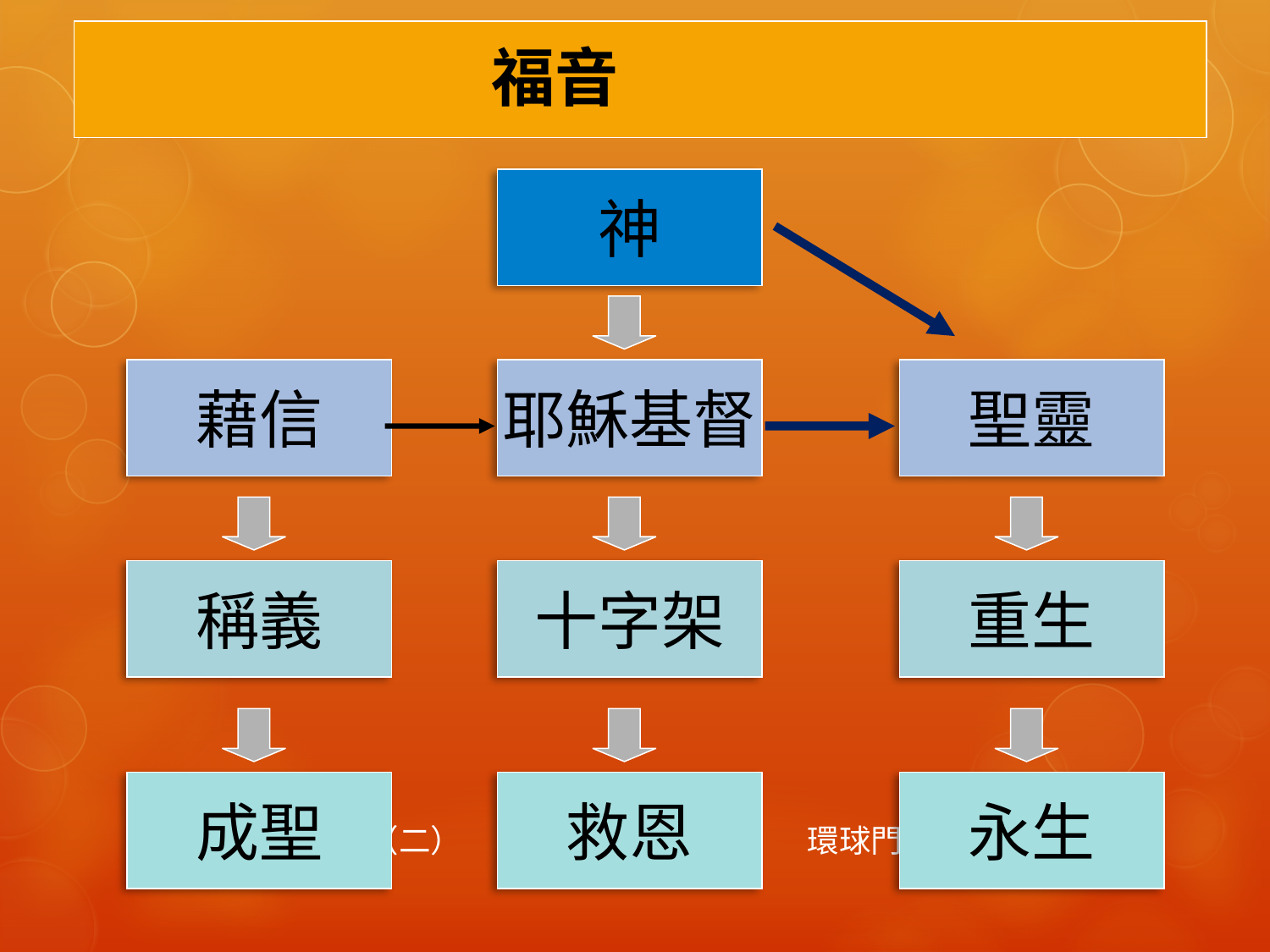

福音
神

藉信
耶穌基督
聖靈

稱義
十字架
重生

成聖
救恩
永生